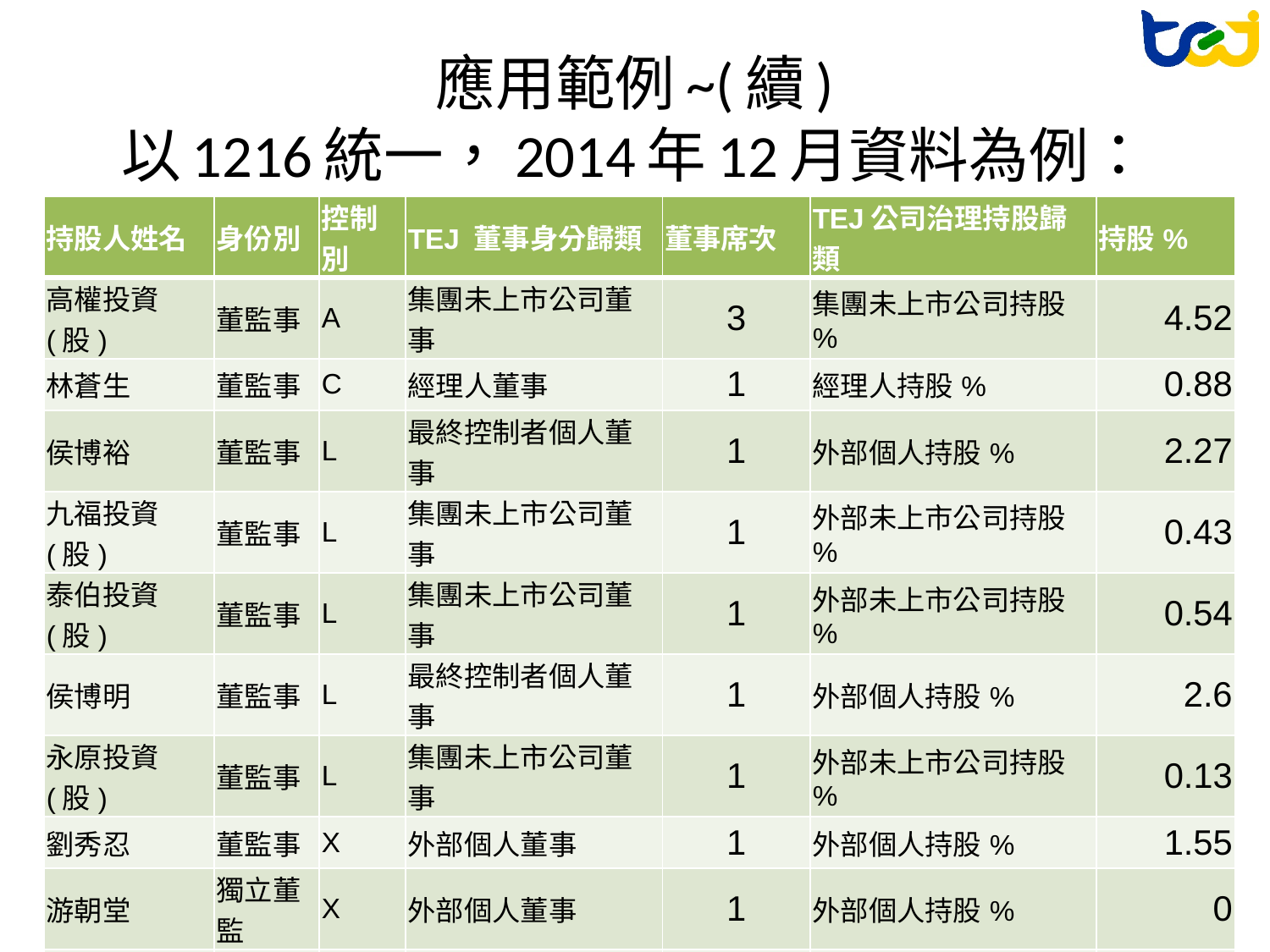

# 應用範例~(續) 以1216統一，2014年12月資料為例：
| 持股人姓名 | 身份別 | 控制別 | TEJ 董事身分歸類 | 董事席次 | TEJ公司治理持股歸類 | 持股% |
| --- | --- | --- | --- | --- | --- | --- |
| 高權投資(股) | 董監事 | A | 集團未上市公司董事 | 3 | 集團未上市公司持股% | 4.52 |
| 林蒼生 | 董監事 | C | 經理人董事 | 1 | 經理人持股% | 0.88 |
| 侯博裕 | 董監事 | L | 最終控制者個人董事 | 1 | 外部個人持股% | 2.27 |
| 九福投資(股) | 董監事 | L | 集團未上市公司董事 | 1 | 外部未上市公司持股% | 0.43 |
| 泰伯投資(股) | 董監事 | L | 集團未上市公司董事 | 1 | 外部未上市公司持股% | 0.54 |
| 侯博明 | 董監事 | L | 最終控制者個人董事 | 1 | 外部個人持股% | 2.6 |
| 永原投資(股) | 董監事 | L | 集團未上市公司董事 | 1 | 外部未上市公司持股% | 0.13 |
| 劉秀忍 | 董監事 | X | 外部個人董事 | 1 | 外部個人持股% | 1.55 |
| 游朝堂 | 獨立董監 | X | 外部個人董事 | 1 | 外部個人持股% | 0 |
| 林筠 | 獨立董監 | X | 外部個人董事 | 1 | 外部個人持股% | 0 |

46